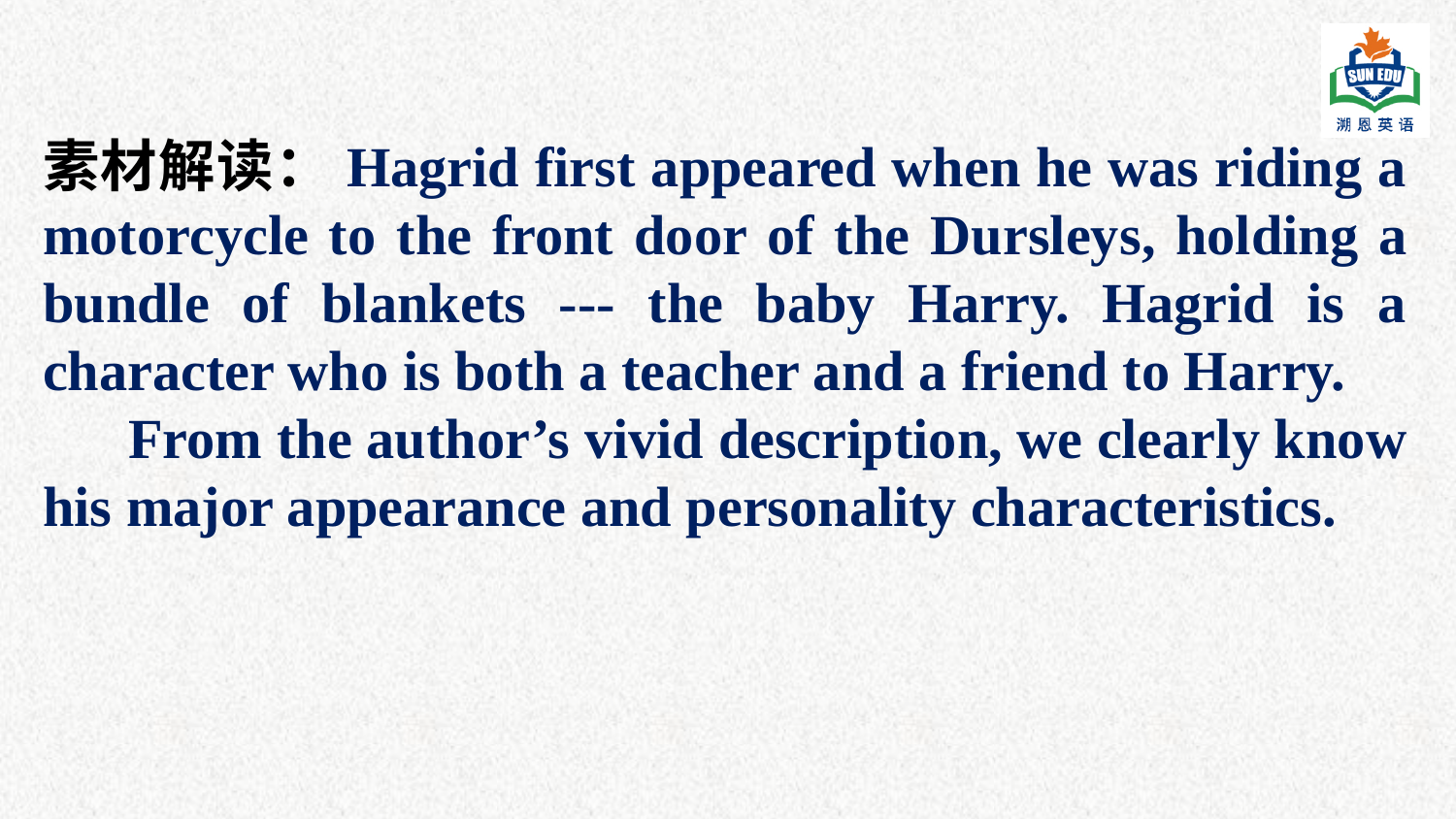

素材解读：Hagrid first appeared when he was riding a motorcycle to the front door of the Dursleys, holding a bundle of blankets --- the baby Harry. Hagrid is a character who is both a teacher and a friend to Harry.
      From the author’s vivid description, we clearly know his major appearance and personality characteristics.